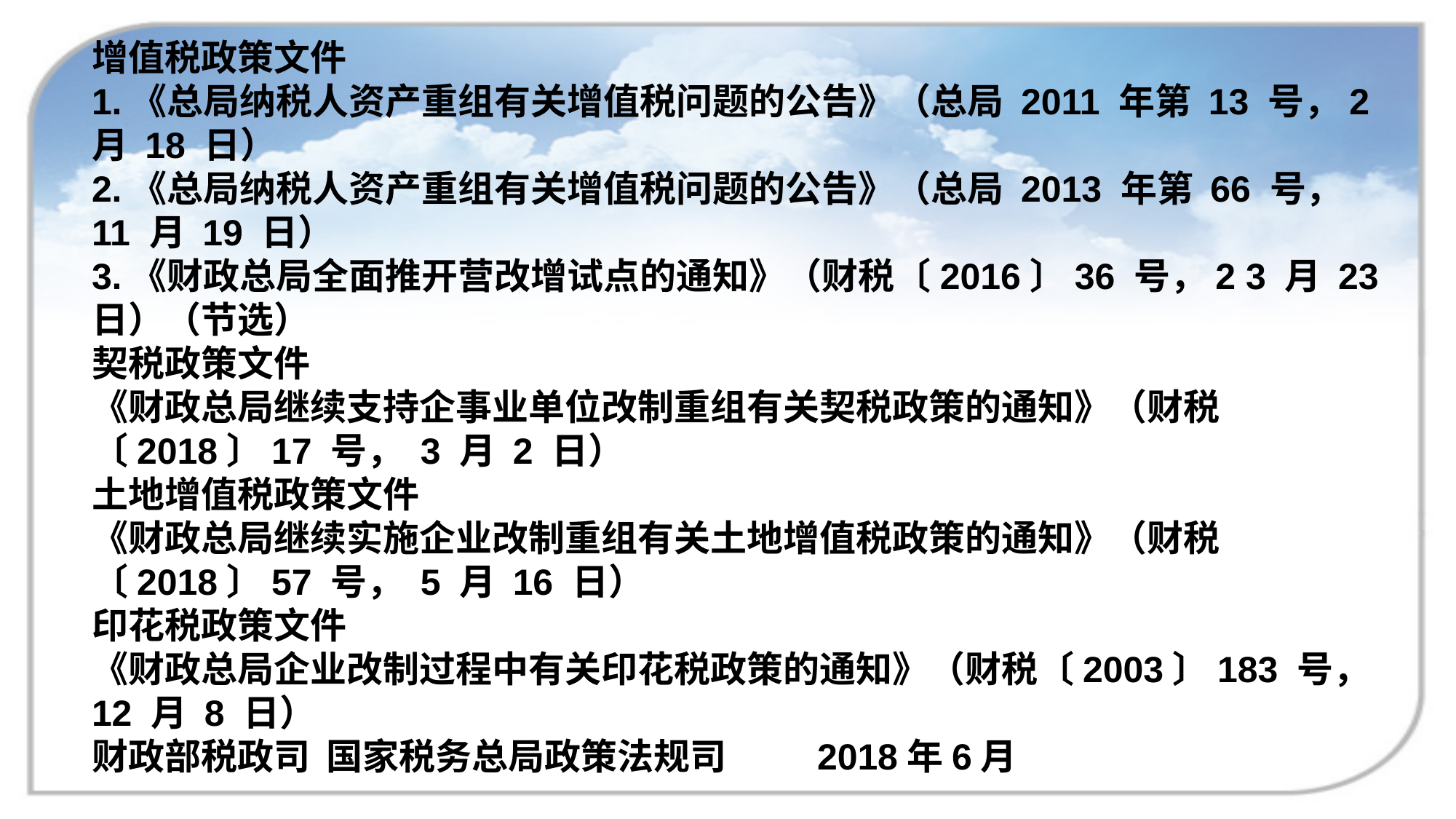

增值税政策文件
1.《总局纳税人资产重组有关增值税问题的公告》（总局 2011 年第 13 号，2 月 18 日）
2.《总局纳税人资产重组有关增值税问题的公告》（总局 2013 年第 66 号， 11 月 19 日）
3.《财政总局全面推开营改增试点的通知》（财税〔2016〕36 号，2 3 月 23 日）（节选）
契税政策文件
《财政总局继续支持企事业单位改制重组有关契税政策的通知》（财税〔2018〕17 号， 3 月 2 日）
土地增值税政策文件
《财政总局继续实施企业改制重组有关土地增值税政策的通知》（财税〔2018〕57 号， 5 月 16 日）
印花税政策文件
《财政总局企业改制过程中有关印花税政策的通知》（财税〔2003〕183 号， 12 月 8 日）
财政部税政司  国家税务总局政策法规司          2018年6月